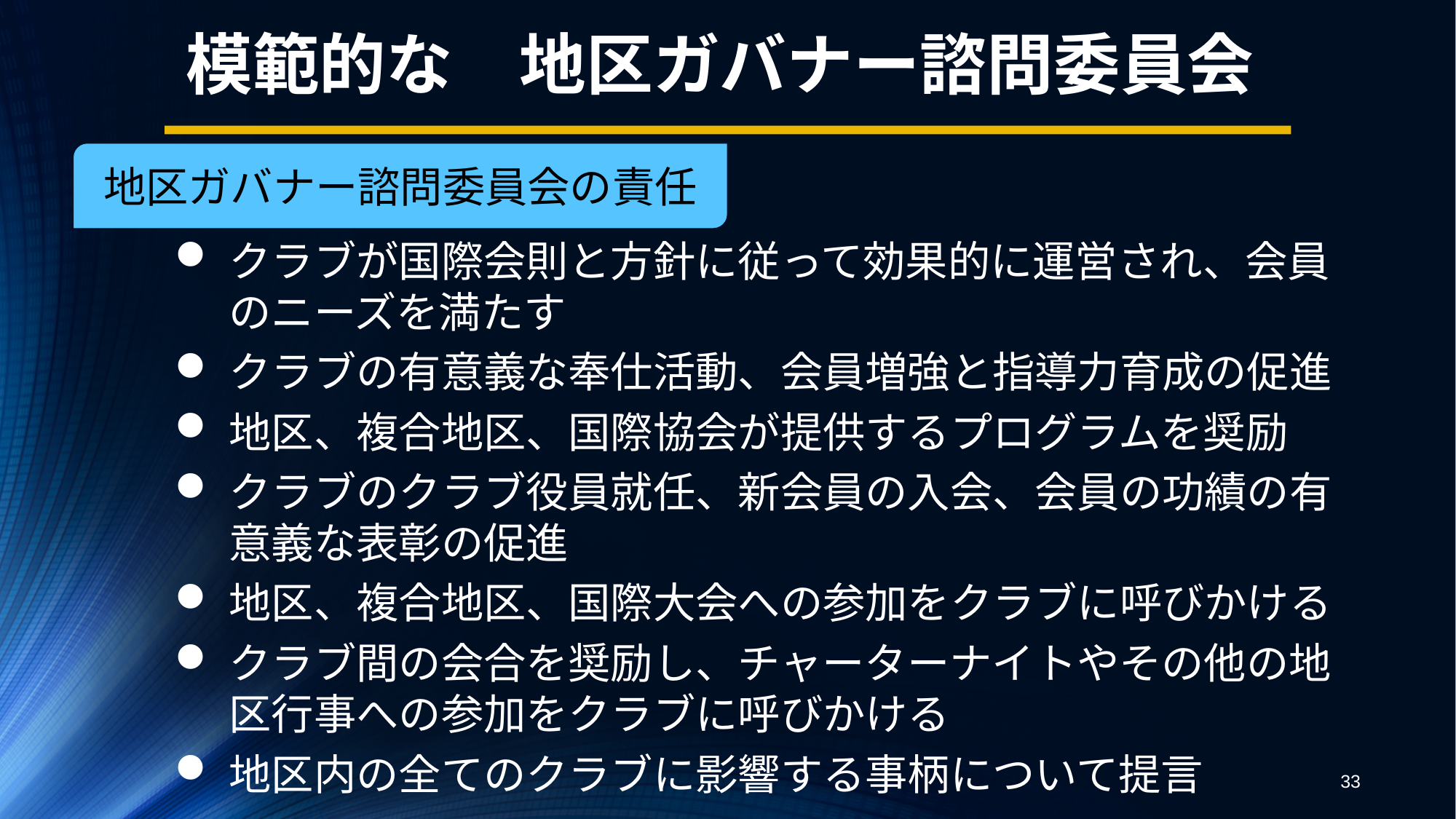

模範的な　地区ガバナー諮問委員会

地区ガバナー諮問委員会の責任
クラブが国際会則と方針に従って効果的に運営され、会員のニーズを満たす
クラブの有意義な奉仕活動、会員増強と指導力育成の促進
地区、複合地区、国際協会が提供するプログラムを奨励
クラブのクラブ役員就任、新会員の入会、会員の功績の有意義な表彰の促進
地区、複合地区、国際大会への参加をクラブに呼びかける
クラブ間の会合を奨励し、チャーターナイトやその他の地区行事への参加をクラブに呼びかける
地区内の全てのクラブに影響する事柄について提言
33